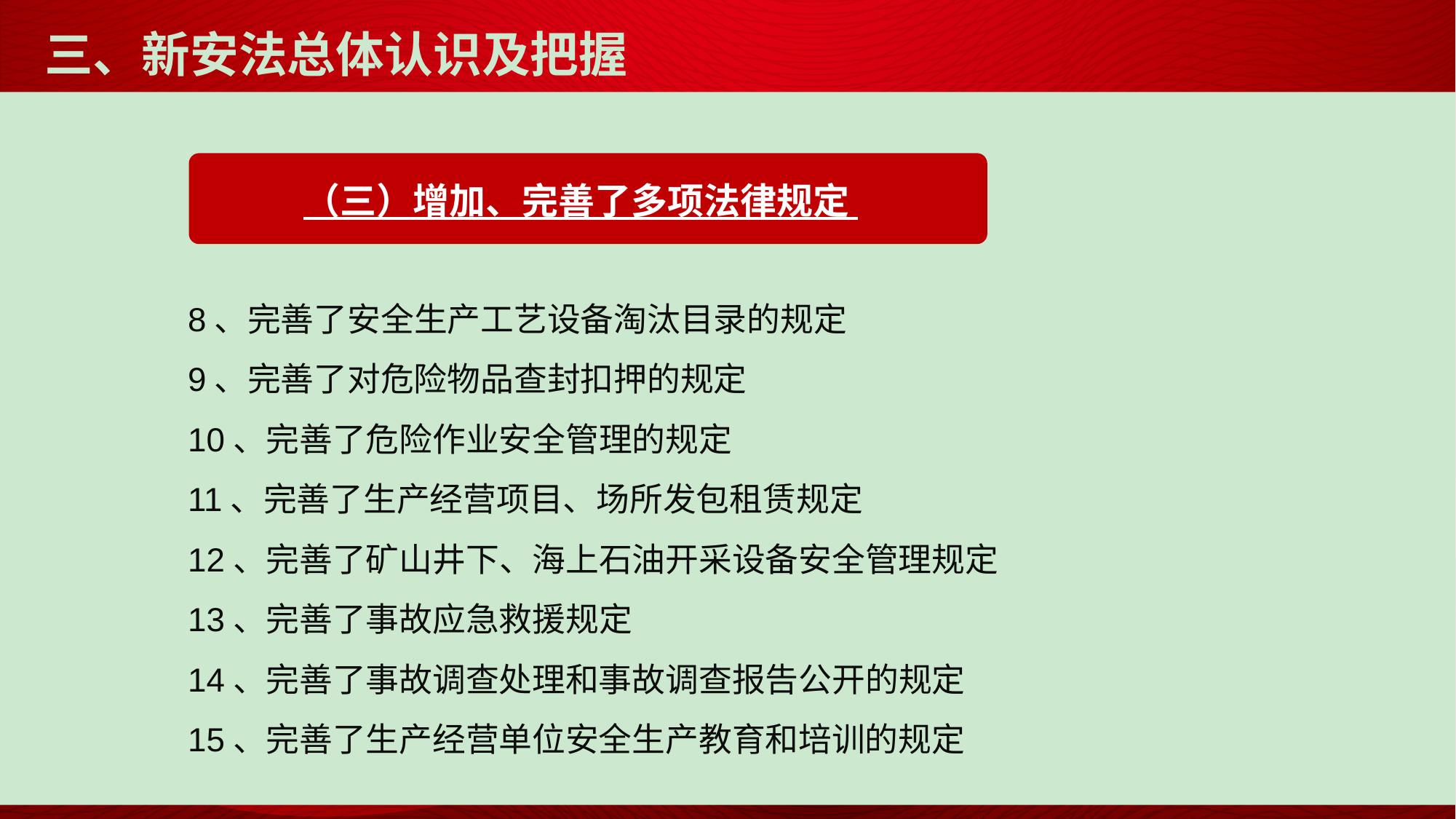

# 三、新安法总体认识及把握
（三）增加、完善了多项法律规定

8、完善了安全生产工艺设备淘汰目录的规定
9、完善了对危险物品查封扣押的规定
10、完善了危险作业安全管理的规定
11、完善了生产经营项目、场所发包租赁规定
12、完善了矿山井下、海上石油开采设备安全管理规定
13、完善了事故应急救援规定
14、完善了事故调查处理和事故调查报告公开的规定
15、完善了生产经营单位安全生产教育和培训的规定